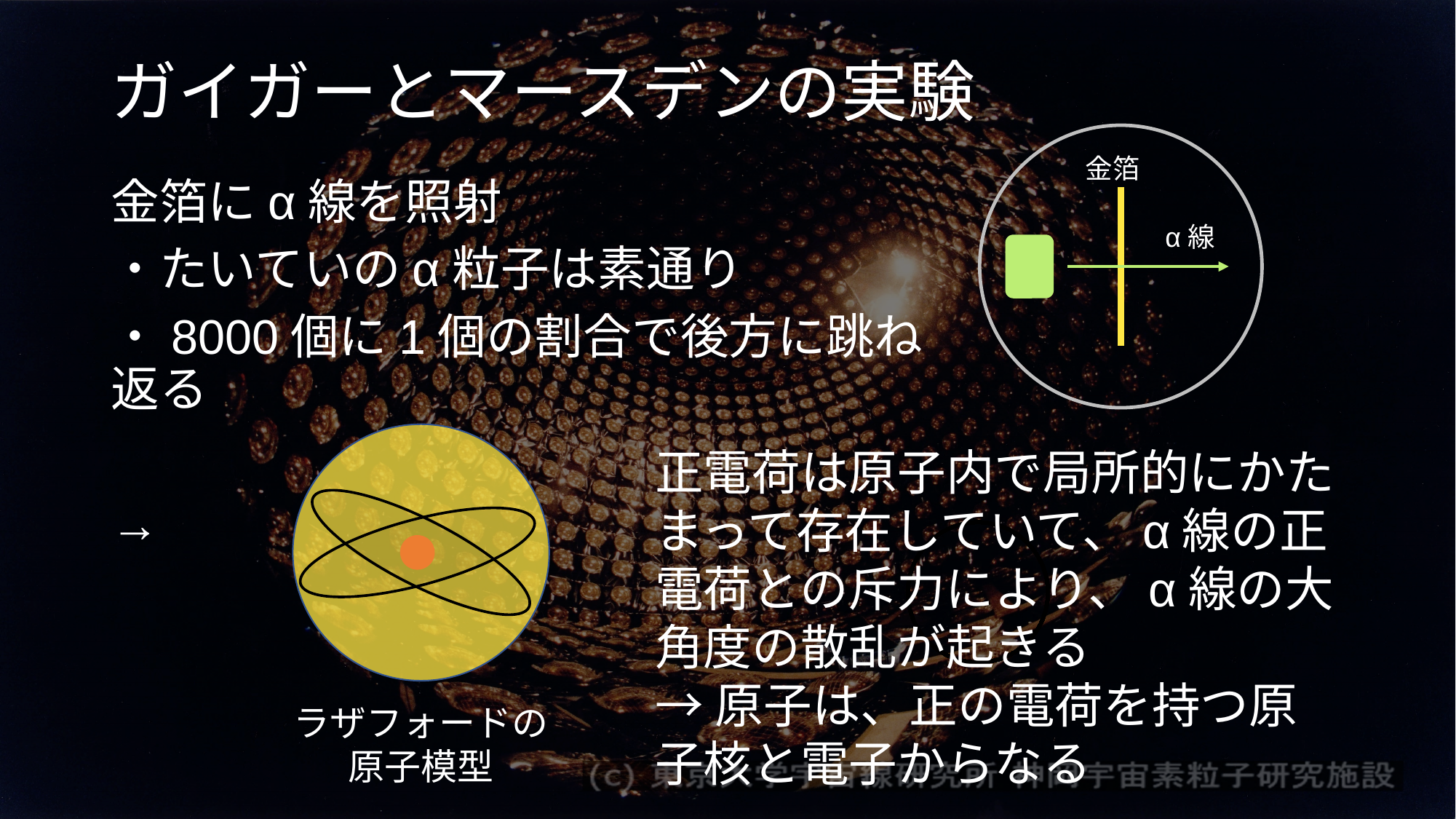

# ガイガーとマースデンの実験

金箔
α線
金箔にα線を照射
・たいていのα粒子は素通り
・8000個に1個の割合で後方に跳ね返る

→

正電荷は原子内で局所的にかたまって存在していて、α線の正電荷との斥力により、α線の大角度の散乱が起きる
→原子は、正の電荷を持つ原子核と電子からなる

ラザフォードの
原子模型